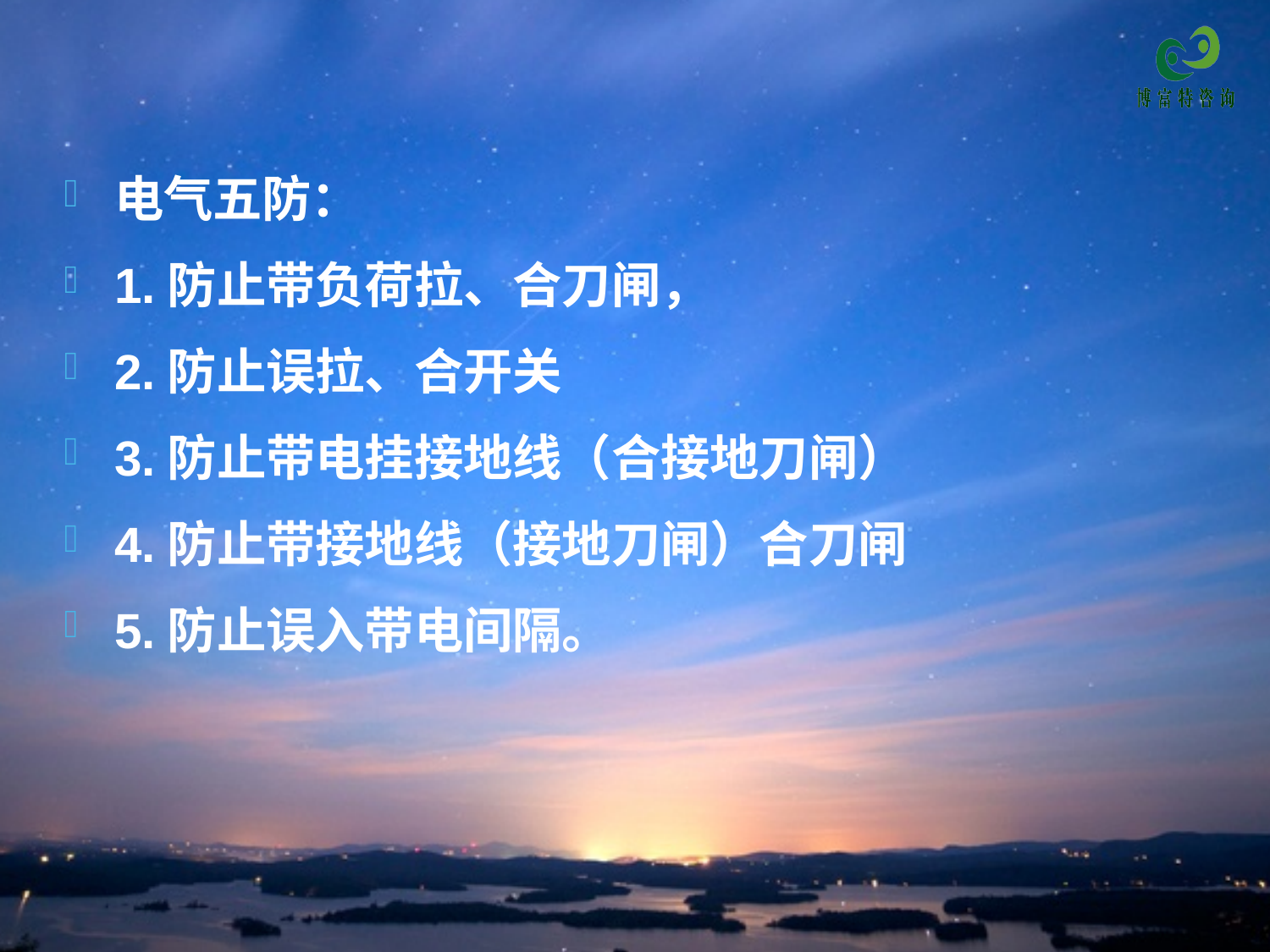

电气五防：
1.防止带负荷拉、合刀闸，
2.防止误拉、合开关
3.防止带电挂接地线（合接地刀闸）
4.防止带接地线（接地刀闸）合刀闸
5.防止误入带电间隔。